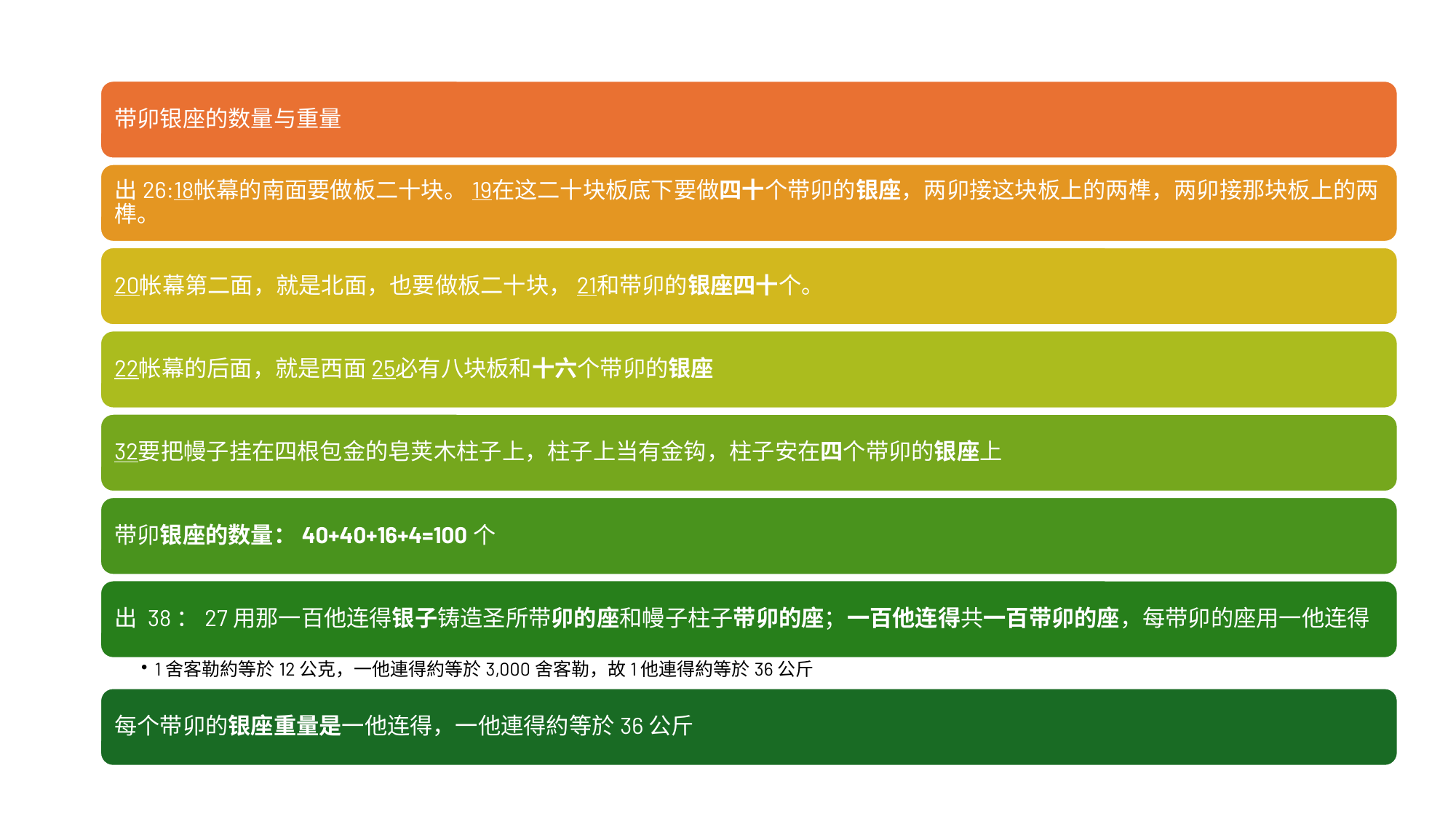

带卯银座的数量与重量
出26:18帐幕的南面要做板二十块。19在这二十块板底下要做四十个带卯的银座，两卯接这块板上的两榫，两卯接那块板上的两榫。
20帐幕第二面，就是北面，也要做板二十块，21和带卯的银座四十个。
22帐幕的后面，就是西面25必有八块板和十六个带卯的银座
32要把幔子挂在四根包金的皂荚木柱子上，柱子上当有金钩，柱子安在四个带卯的银座上
带卯银座的数量：40+40+16+4=100个
出 38：27用那一百他连得银子铸造圣所带卯的座和幔子柱子带卯的座；一百他连得共一百带卯的座，每带卯的座用一他连得
1舍客勒約等於12公克，一他連得約等於3,000舍客勒，故1他連得約等於36公斤
每个带卯的银座重量是一他连得，一他連得約等於36公斤